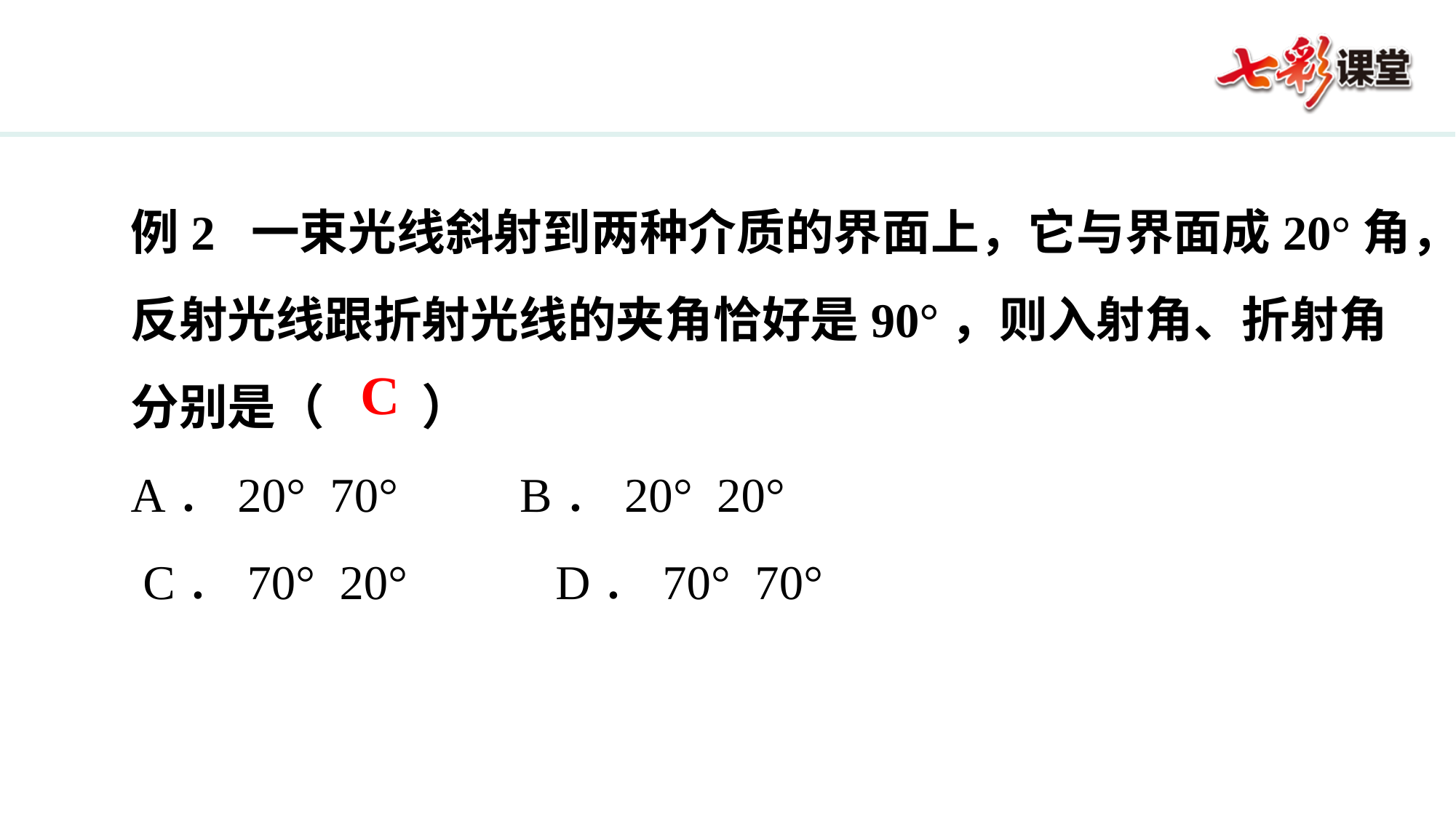

例2  一束光线斜射到两种介质的界面上，它与界面成20°角，反射光线跟折射光线的夹角恰好是90°，则入射角、折射角分别是（　　）
A．20°  70°          B．20°  20°
 C．70°  20°	        D．70°  70°
C